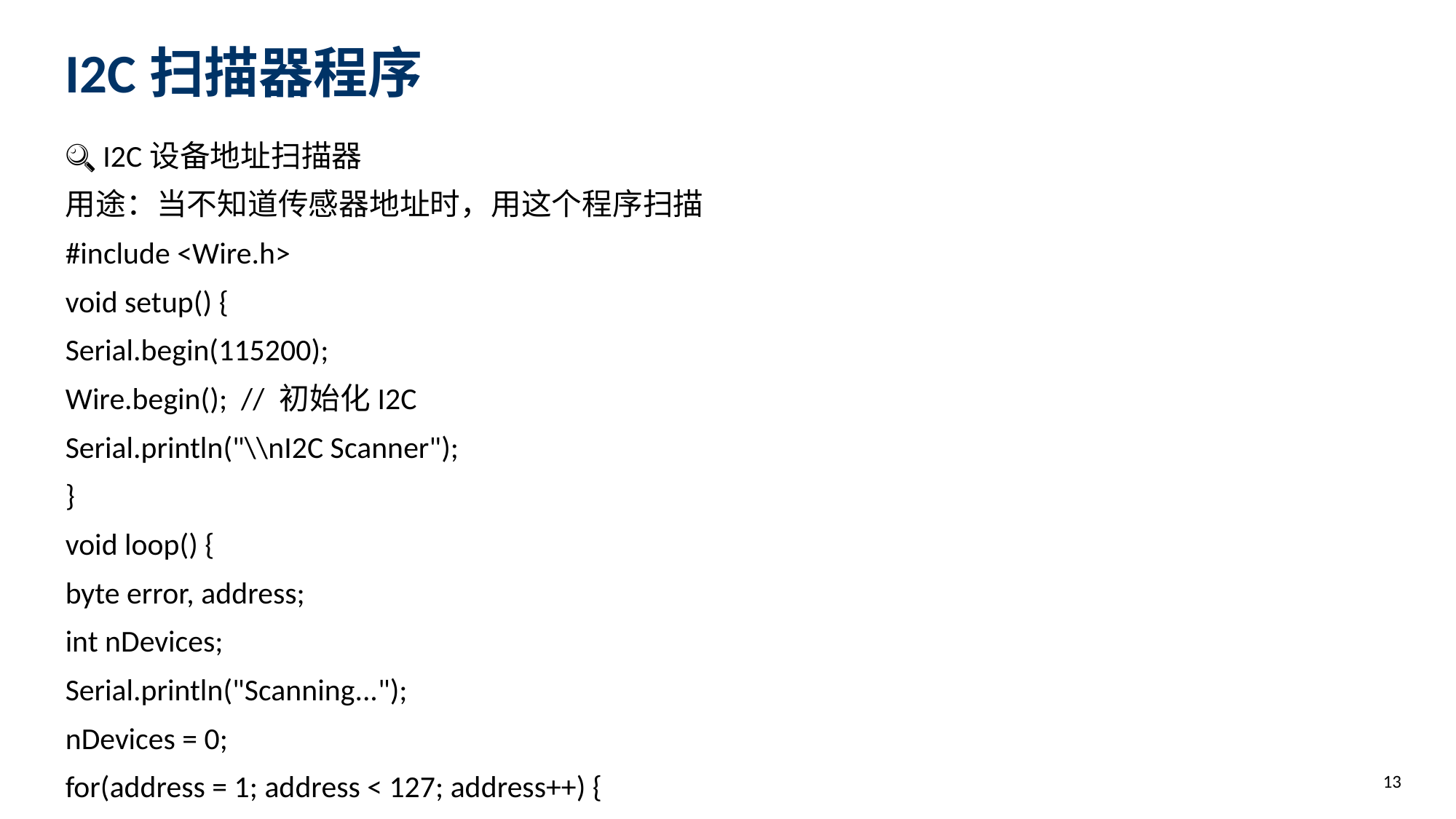

I2C扫描器程序
🔍 I2C设备地址扫描器
用途：当不知道传感器地址时，用这个程序扫描
#include <Wire.h>
void setup() {
Serial.begin(115200);
Wire.begin();  // 初始化I2C
Serial.println("\\nI2C Scanner");
}
void loop() {
byte error, address;
int nDevices;
Serial.println("Scanning...");
nDevices = 0;
for(address = 1; address < 127; address++) {
Wire.beginTransmission(address);
error = Wire.endTransmission();
if (error == 0) {
Serial.print("找到设备: 0x");
if (address<16) Serial.print("0");
Serial.println(address, HEX);
nDevices++;
}
}
if (nDevices == 0)
Serial.println("未找到I2C设备\\n");
delay(5000);
}
13